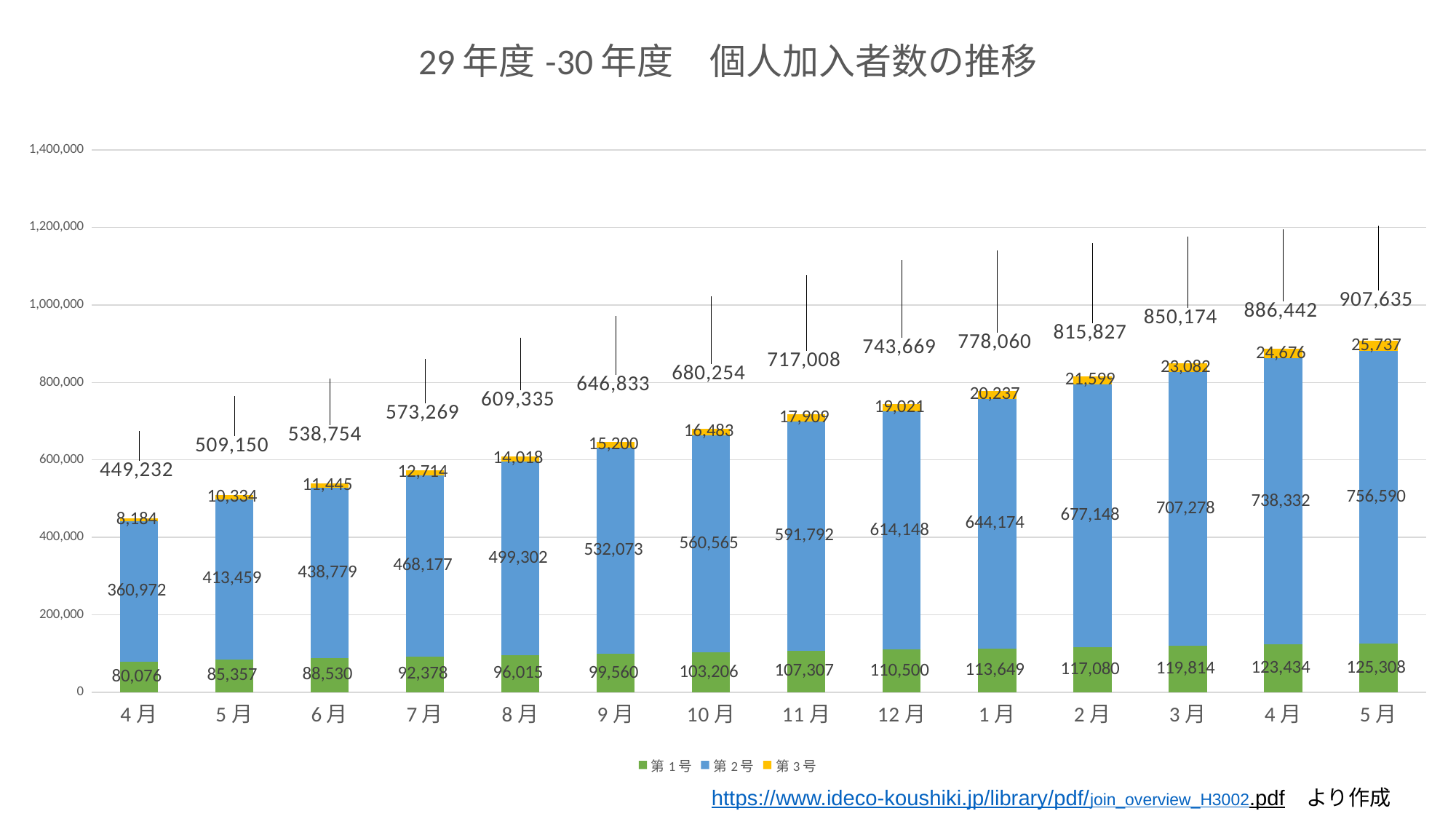

### Chart: 29年度-30年度　個人加入者数の推移

| Category |  |  |  |  |
|---|---|---|---|---|
| 4月 | 80076.0 | 360972.0 | 8184.0 | 449232.0 |
| 5月 | 85357.0 | 413459.0 | 10334.0 | 509150.0 |
| 6月 | 88530.0 | 438779.0 | 11445.0 | 538754.0 |
| 7月 | 92378.0 | 468177.0 | 12714.0 | 573269.0 |
| 8月 | 96015.0 | 499302.0 | 14018.0 | 609335.0 |
| 9月 | 99560.0 | 532073.0 | 15200.0 | 646833.0 |
| 10月 | 103206.0 | 560565.0 | 16483.0 | 680254.0 |
| 11月 | 107307.0 | 591792.0 | 17909.0 | 717008.0 |
| 12月 | 110500.0 | 614148.0 | 19021.0 | 743669.0 |
| 1月 | 113649.0 | 644174.0 | 20237.0 | 778060.0 |
| 2月 | 117080.0 | 677148.0 | 21599.0 | 815827.0 |
| 3月 | 119814.0 | 707278.0 | 23082.0 | 850174.0 |
| 4月 | 123434.0 | 738332.0 | 24676.0 | 886442.0 |
| 5月 | 125308.0 | 756590.0 | 25737.0 | 907635.0 |
https://www.ideco-koushiki.jp/library/pdf/join_overview_H3002.pdf　より作成